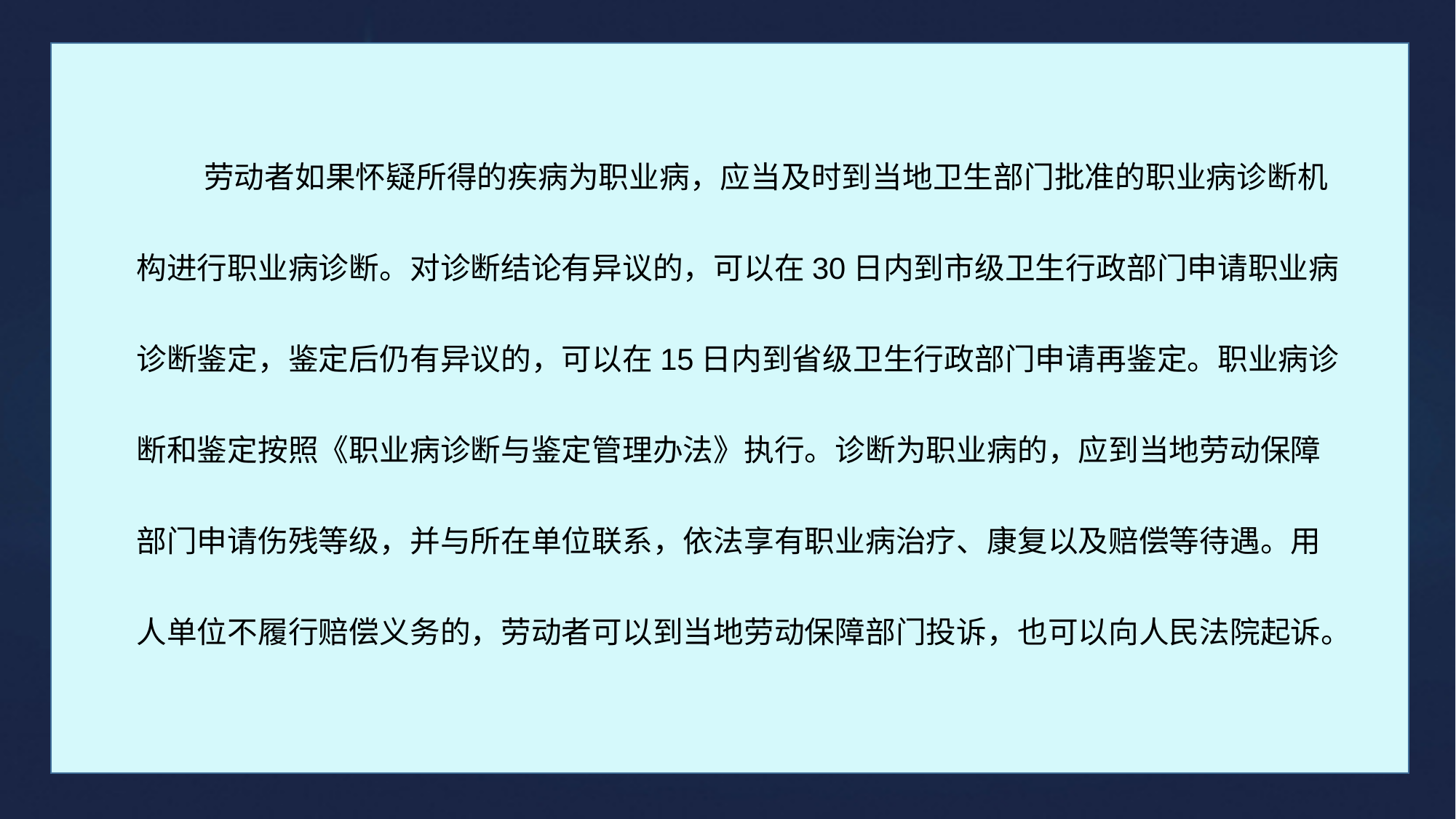

劳动者如果怀疑所得的疾病为职业病，应当及时到当地卫生部门批准的职业病诊断机构进行职业病诊断。对诊断结论有异议的，可以在30日内到市级卫生行政部门申请职业病诊断鉴定，鉴定后仍有异议的，可以在15日内到省级卫生行政部门申请再鉴定。职业病诊断和鉴定按照《职业病诊断与鉴定管理办法》执行。诊断为职业病的，应到当地劳动保障部门申请伤残等级，并与所在单位联系，依法享有职业病治疗、康复以及赔偿等待遇。用人单位不履行赔偿义务的，劳动者可以到当地劳动保障部门投诉，也可以向人民法院起诉。